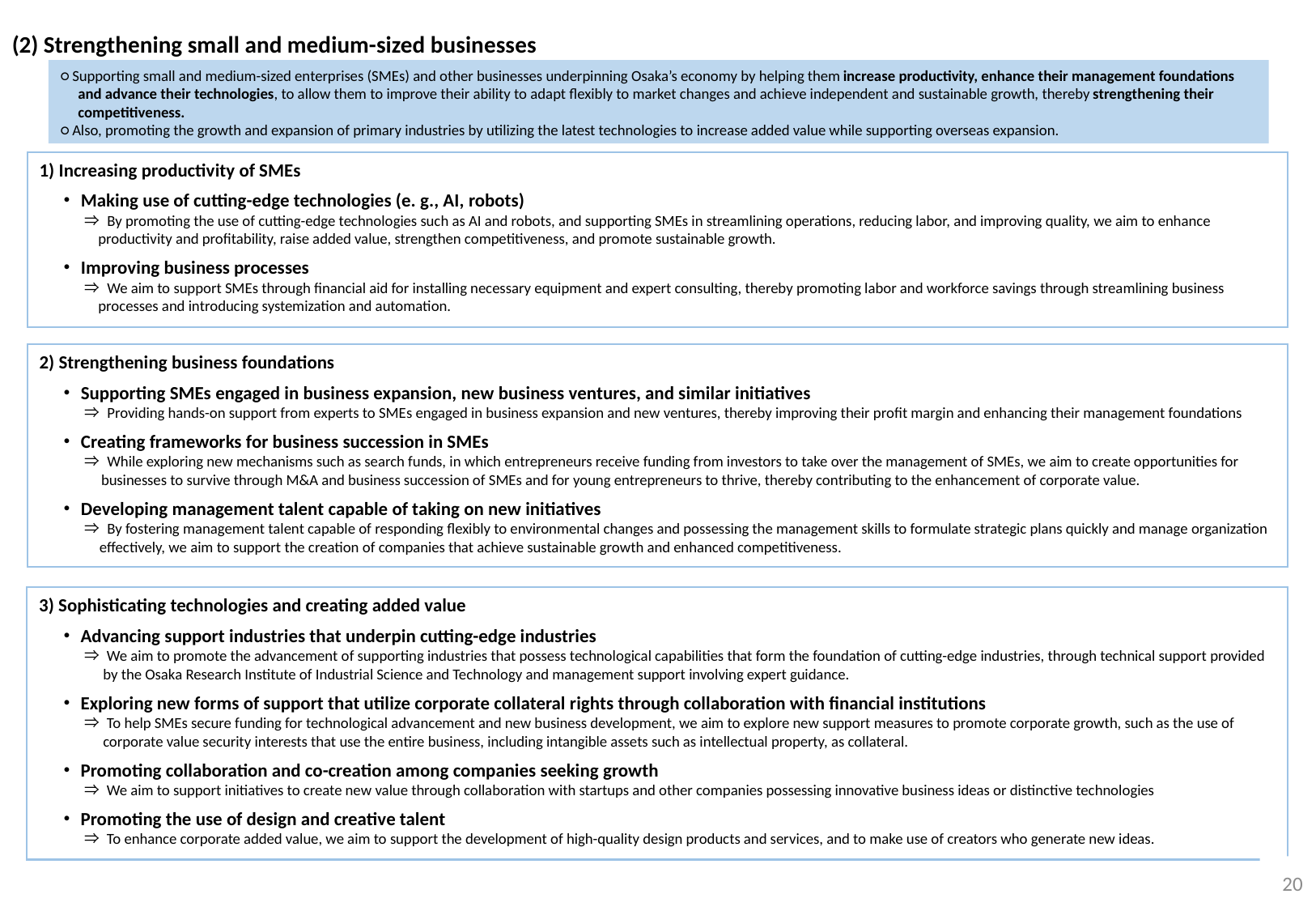

(2) Strengthening small and medium-sized businesses
○ Supporting small and medium-sized enterprises (SMEs) and other businesses underpinning Osaka’s economy by helping them increase productivity, enhance their management foundations and advance their technologies, to allow them to improve their ability to adapt flexibly to market changes and achieve independent and sustainable growth, thereby strengthening their competitiveness.
○ Also, promoting the growth and expansion of primary industries by utilizing the latest technologies to increase added value while supporting overseas expansion.
1) Increasing productivity of SMEs
　・Making use of cutting-edge technologies (e. g., AI, robots)
　　　⇒ By promoting the use of cutting-edge technologies such as AI and robots, and supporting SMEs in streamlining operations, reducing labor, and improving quality, we aim to enhance productivity and profitability, raise added value, strengthen competitiveness, and promote sustainable growth.
　・Improving business processes
　　　⇒ We aim to support SMEs through financial aid for installing necessary equipment and expert consulting, thereby promoting labor and workforce savings through streamlining business processes and introducing systemization and automation.
2) Strengthening business foundations
　・Supporting SMEs engaged in business expansion, new business ventures, and similar initiatives
　　　⇒ Providing hands-on support from experts to SMEs engaged in business expansion and new ventures, thereby improving their profit margin and enhancing their management foundations
　・Creating frameworks for business succession in SMEs
　　　⇒ While exploring new mechanisms such as search funds, in which entrepreneurs receive funding from investors to take over the management of SMEs, we aim to create opportunities for businesses to survive through M&A and business succession of SMEs and for young entrepreneurs to thrive, thereby contributing to the enhancement of corporate value.
　・Developing management talent capable of taking on new initiatives
　　　⇒ By fostering management talent capable of responding flexibly to environmental changes and possessing the management skills to formulate strategic plans quickly and manage organization effectively, we aim to support the creation of companies that achieve sustainable growth and enhanced competitiveness.
3) Sophisticating technologies and creating added value
　・Advancing support industries that underpin cutting-edge industries
　　　⇒ We aim to promote the advancement of supporting industries that possess technological capabilities that form the foundation of cutting-edge industries, through technical support provided by the Osaka Research Institute of Industrial Science and Technology and management support involving expert guidance.
　・Exploring new forms of support that utilize corporate collateral rights through collaboration with financial institutions
　　　⇒ To help SMEs secure funding for technological advancement and new business development, we aim to explore new support measures to promote corporate growth, such as the use of corporate value security interests that use the entire business, including intangible assets such as intellectual property, as collateral.
　・Promoting collaboration and co-creation among companies seeking growth
　　　⇒ We aim to support initiatives to create new value through collaboration with startups and other companies possessing innovative business ideas or distinctive technologies
　・Promoting the use of design and creative talent
　　　⇒ To enhance corporate added value, we aim to support the development of high-quality design products and services, and to make use of creators who generate new ideas.

20